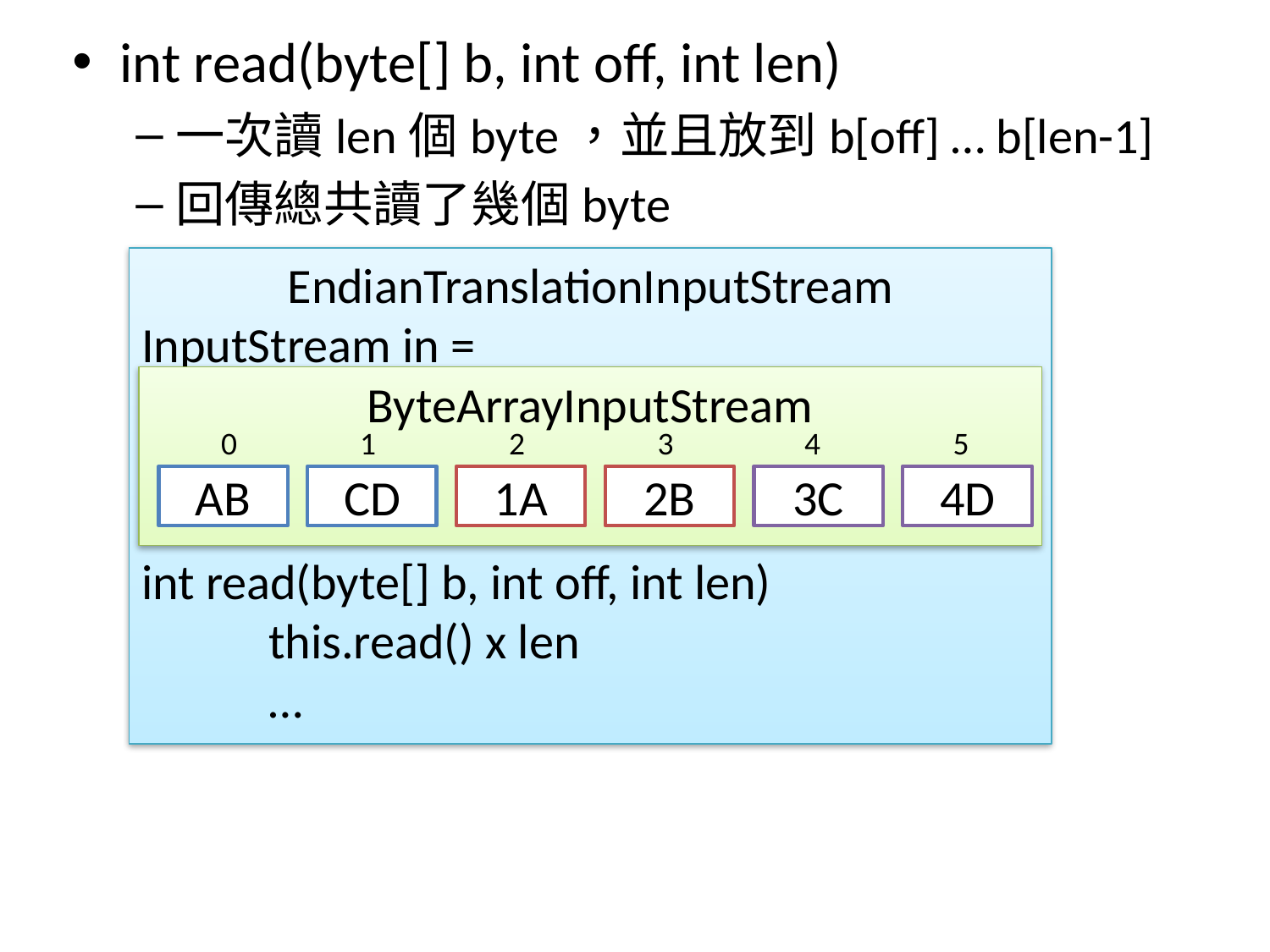

int read(byte[] b, int off, int len)
一次讀len個byte，並且放到b[off] … b[len-1]
回傳總共讀了幾個byte
EndianTranslationInputStream
InputStream in =

int read(byte[] b, int off, int len)
	this.read() x len
	…

ByteArrayInputStream
0
1
2
3
4
5
AB
CD
1A
2B
3C
4D